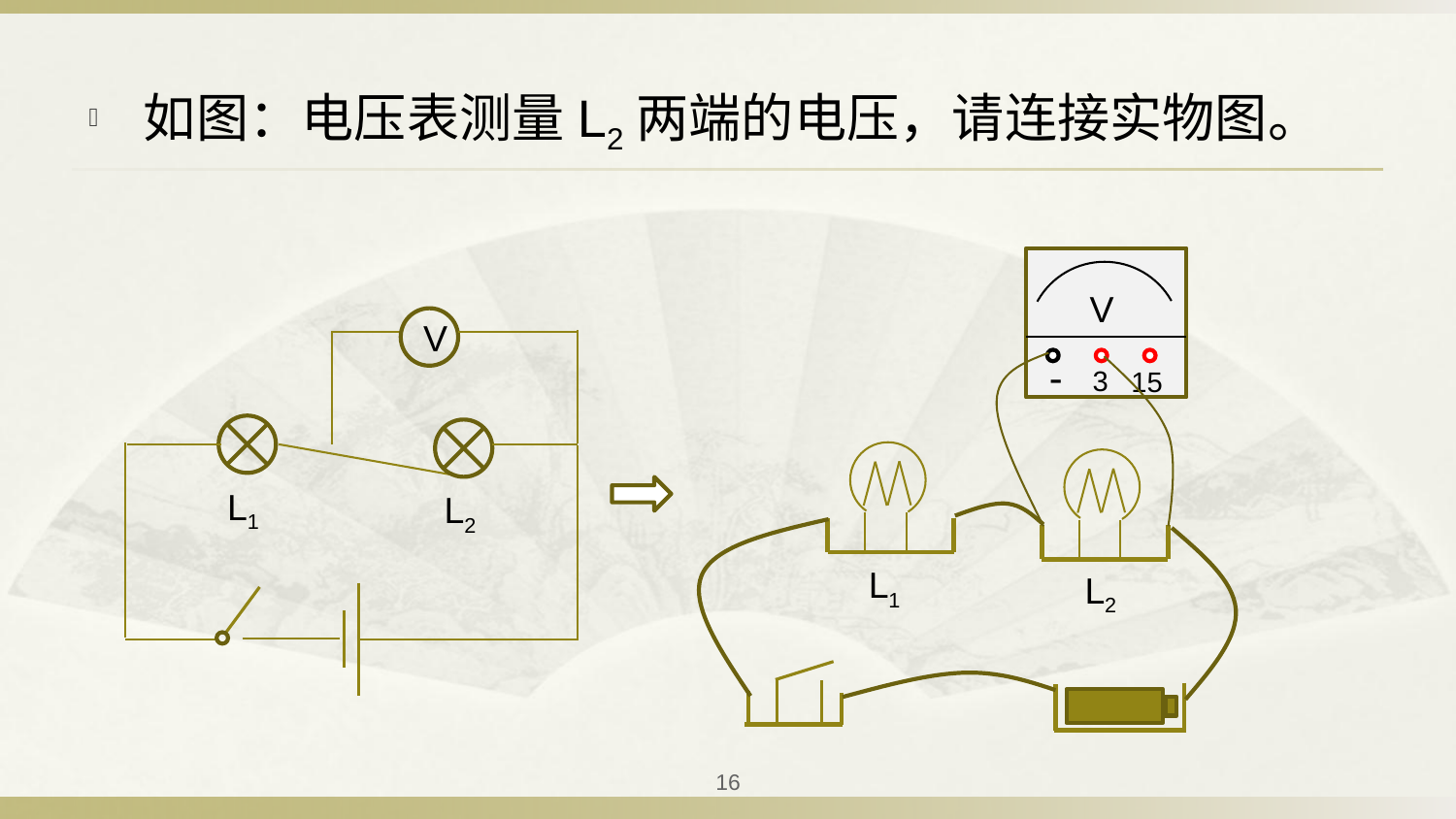

如图：电压表测量L2两端的电压，请连接实物图。

V

3
-
15
V

L1
L2

L1
L2

16